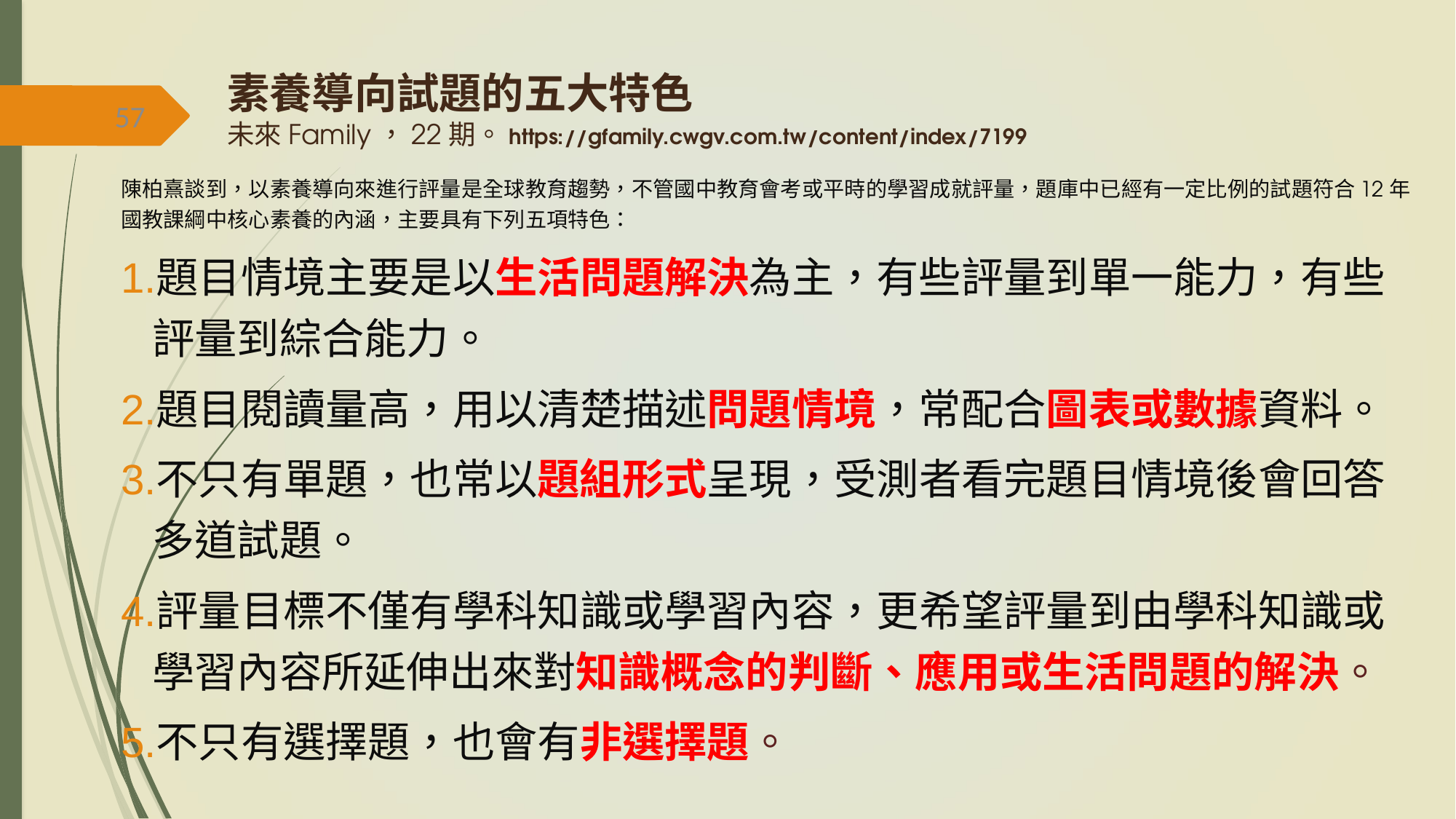

# 素養導向試題的五大特色 未來Family，22期。https://gfamily.cwgv.com.tw/content/index/7199
57
陳柏熹談到，以素養導向來進行評量是全球教育趨勢，不管國中教育會考或平時的學習成就評量，題庫中已經有一定比例的試題符合12年國教課綱中核心素養的內涵，主要具有下列五項特色：
題目情境主要是以生活問題解決為主，有些評量到單一能力，有些評量到綜合能力。
題目閱讀量高，用以清楚描述問題情境，常配合圖表或數據資料。
不只有單題，也常以題組形式呈現，受測者看完題目情境後會回答多道試題。
評量目標不僅有學科知識或學習內容，更希望評量到由學科知識或學習內容所延伸出來對知識概念的判斷、應用或生活問題的解決。
不只有選擇題，也會有非選擇題。